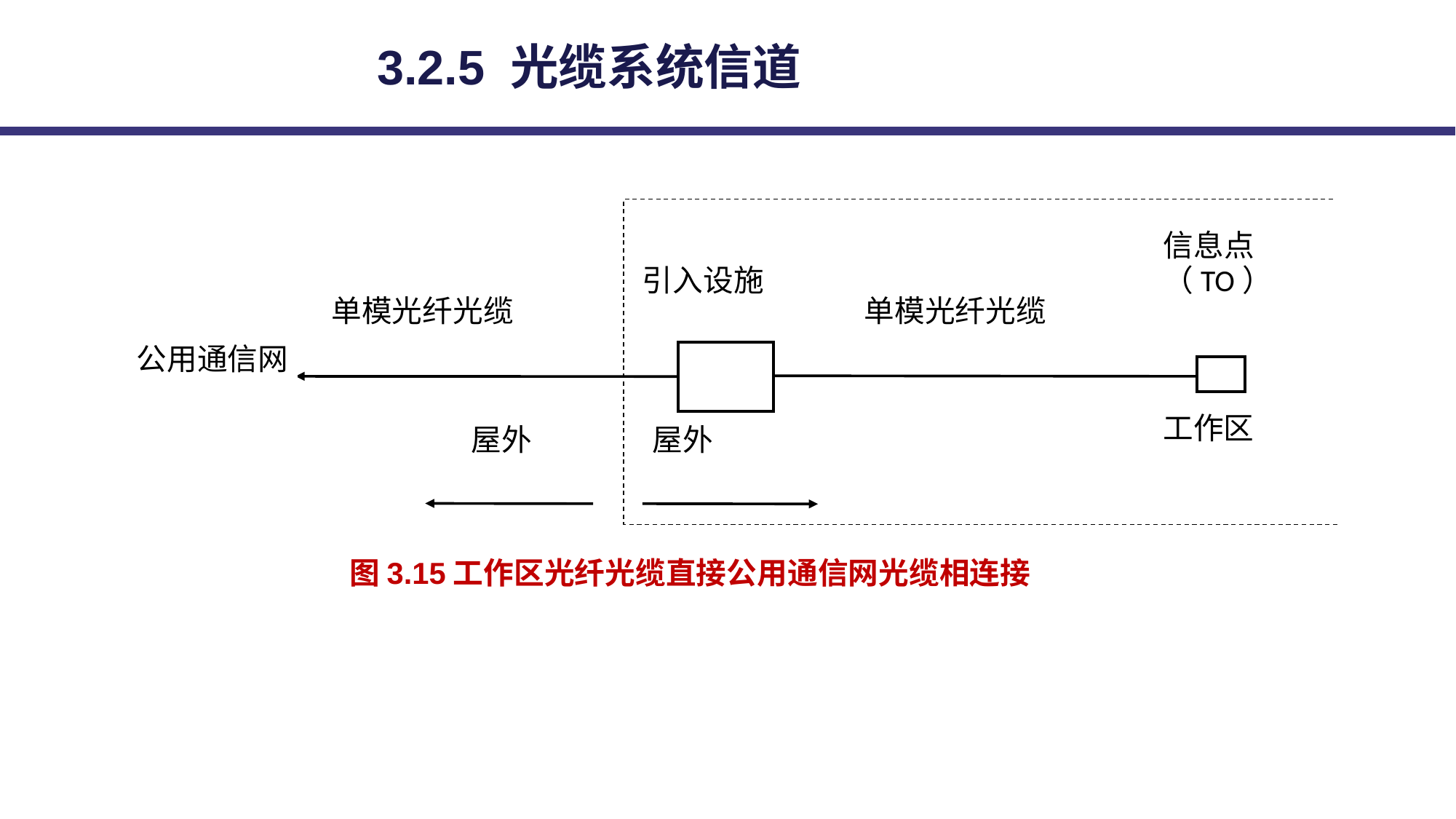

3.2.5 光缆系统信道

信息点
（TO）
引入设施
单模光纤光缆
单模光纤光缆
公用通信网

工作区
屋外
屋外
图3.15工作区光纤光缆直接公用通信网光缆相连接